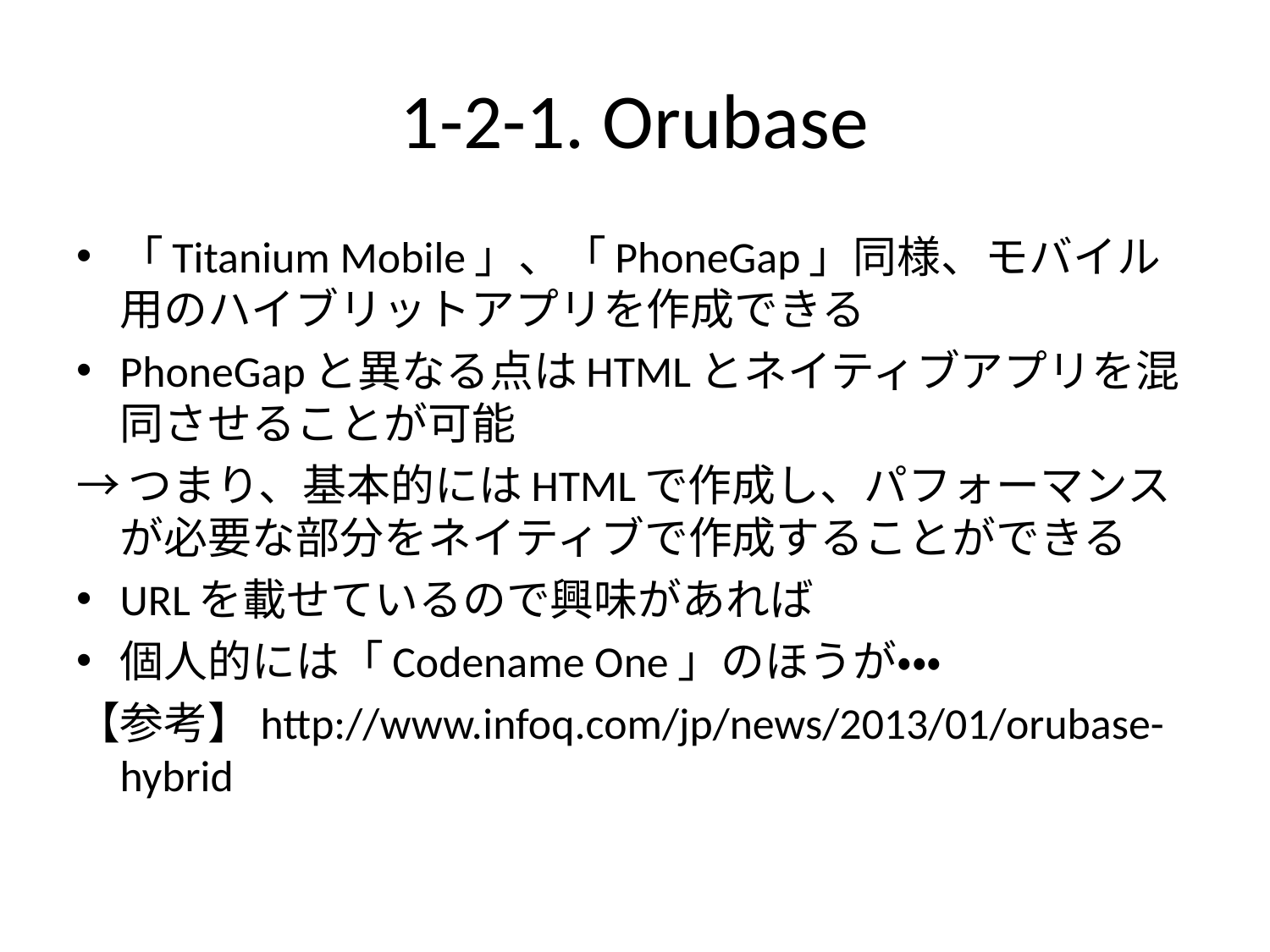

# 1-2-1. Orubase
「Titanium Mobile」、「PhoneGap」同様、モバイル用のハイブリットアプリを作成できる
PhoneGapと異なる点はHTMLとネイティブアプリを混同させることが可能
→つまり、基本的にはHTMLで作成し、パフォーマンスが必要な部分をネイティブで作成することができる
URLを載せているので興味があれば
個人的には「Codename One」のほうが・・・
【参考】http://www.infoq.com/jp/news/2013/01/orubase-hybrid